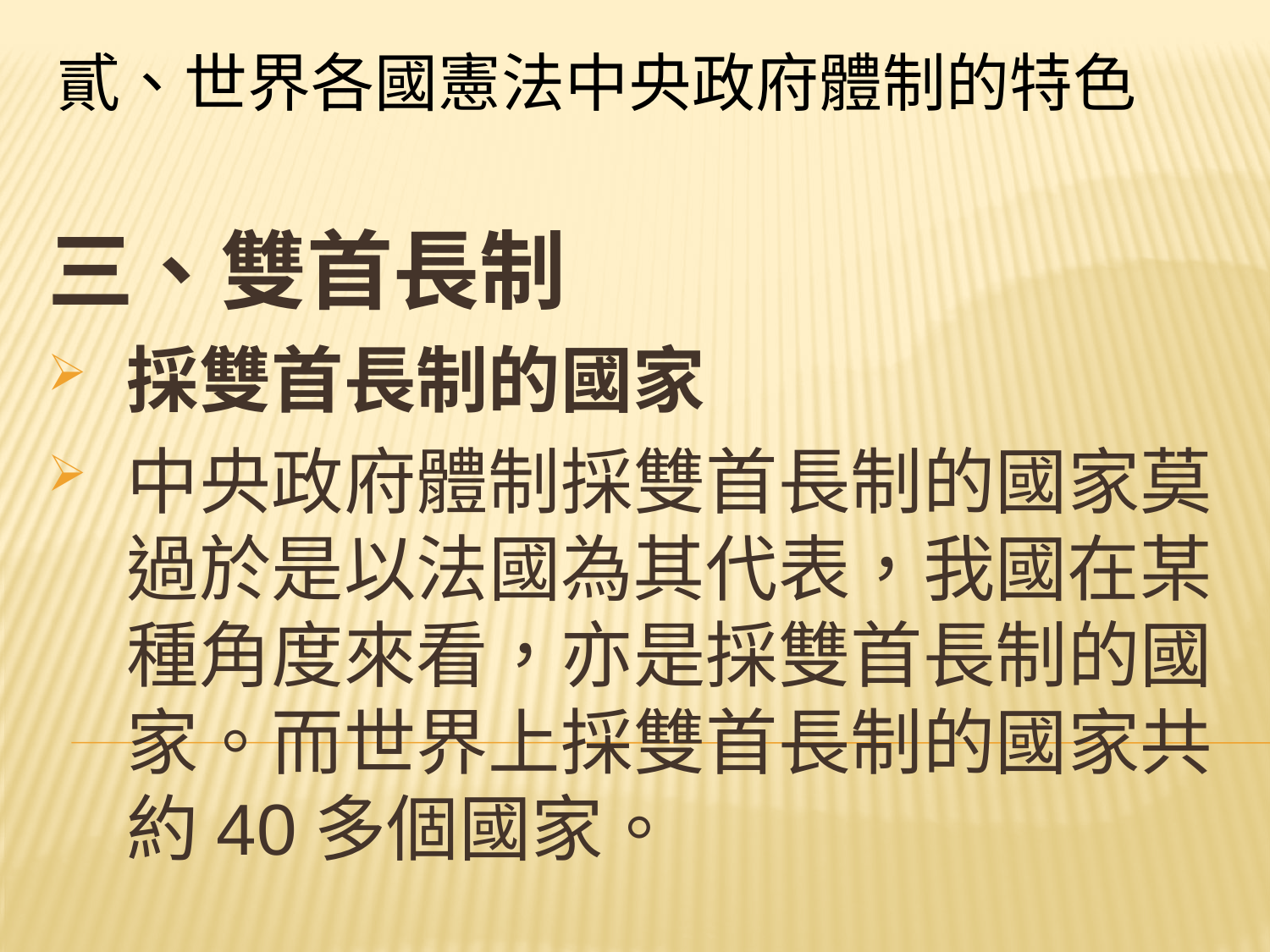

# 貳、世界各國憲法中央政府體制的特色
三、雙首長制
採雙首長制的國家
中央政府體制採雙首長制的國家莫過於是以法國為其代表，我國在某種角度來看，亦是採雙首長制的國家。而世界上採雙首長制的國家共約40多個國家。